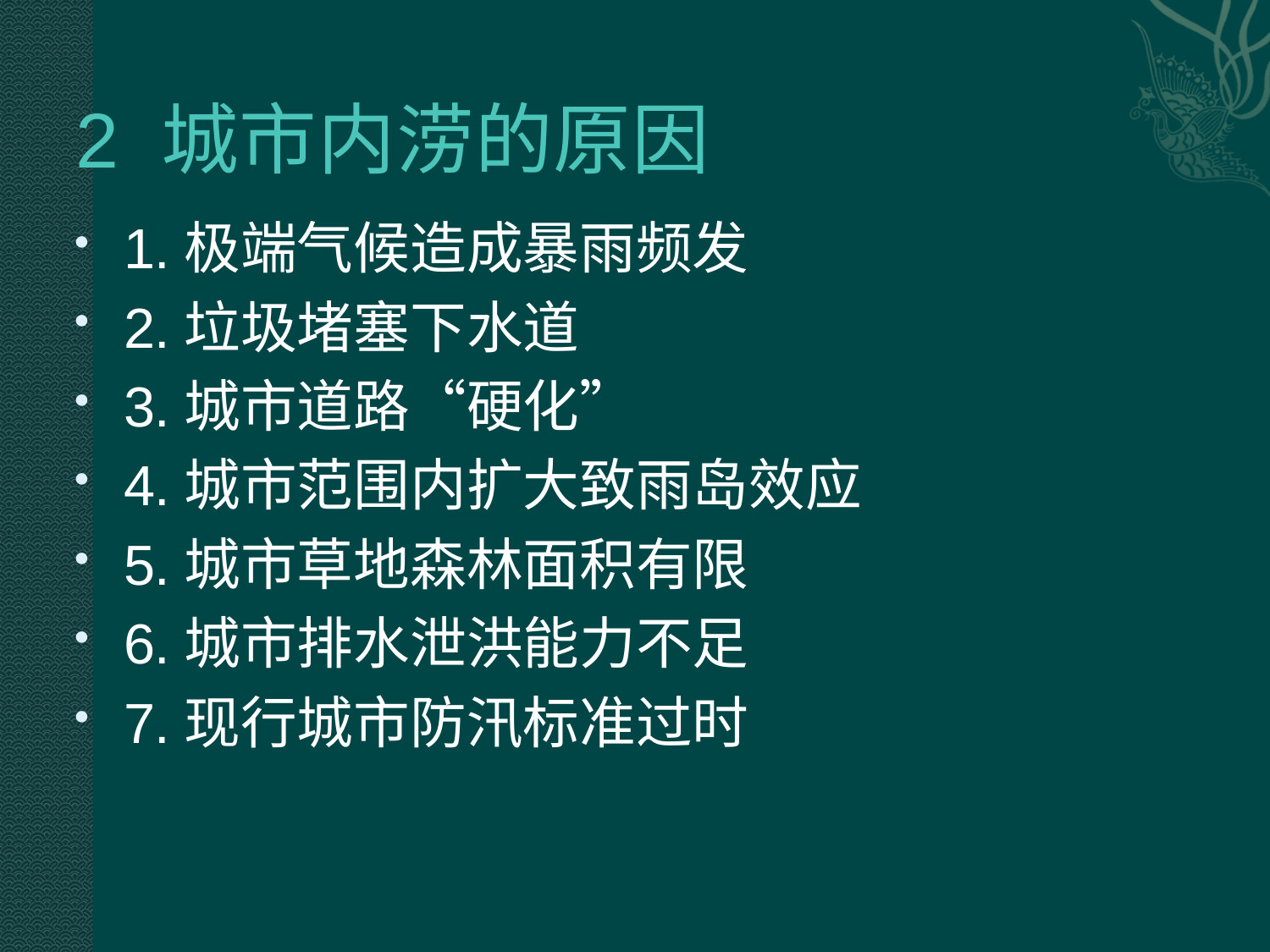

# 2 城市内涝的原因
1.极端气候造成暴雨频发
2.垃圾堵塞下水道
3.城市道路“硬化”
4.城市范围内扩大致雨岛效应
5.城市草地森林面积有限
6.城市排水泄洪能力不足
7.现行城市防汛标准过时